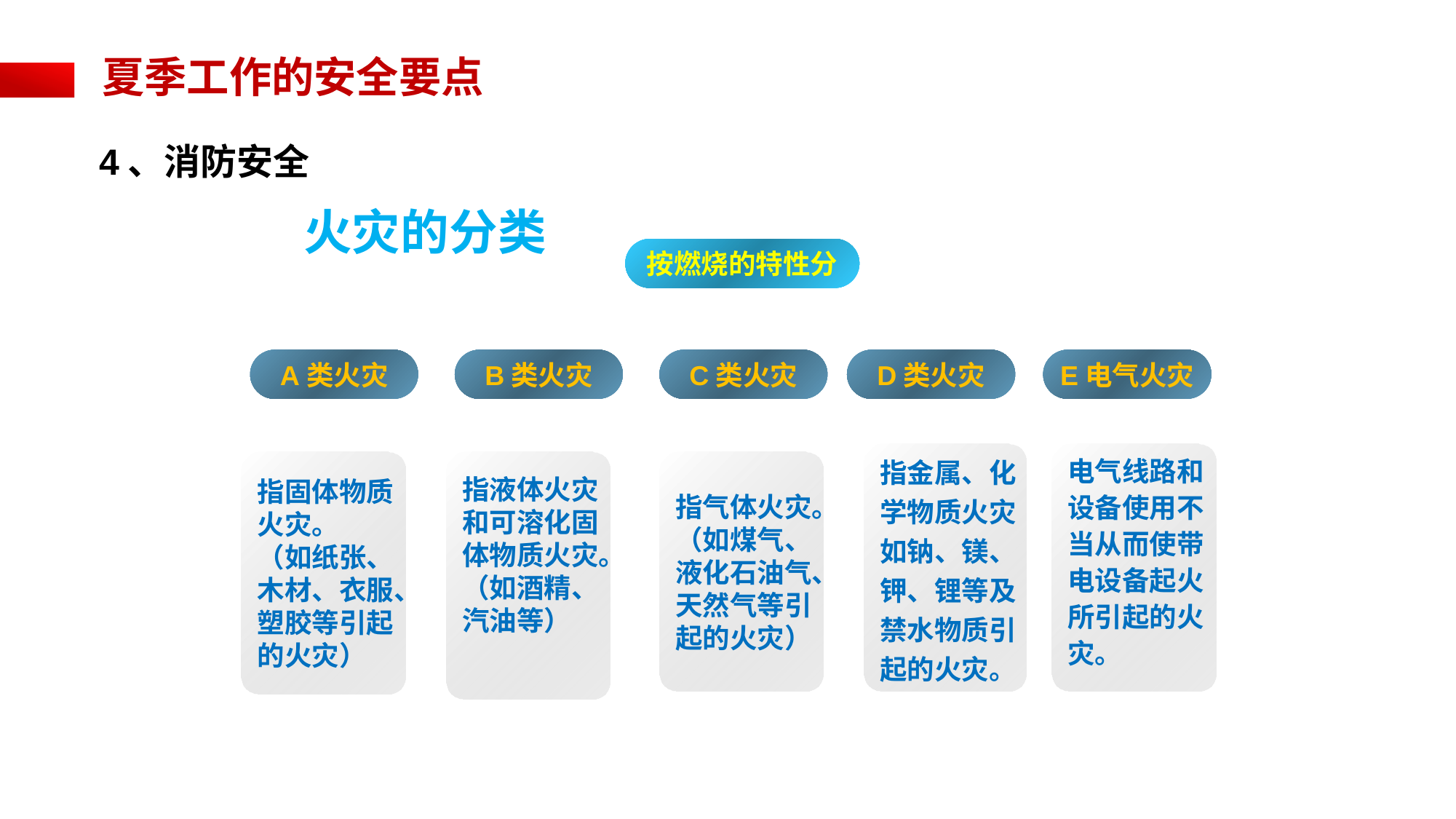

夏季工作的安全要点
4、消防安全
火灾的分类
按燃烧的特性分
A类火灾
B类火灾
C类火灾
D类火灾
E电气火灾

指金属、化
学物质火灾
如钠、镁、
钾、锂等及
禁水物质引
起的火灾。

电气线路和
设备使用不
当从而使带
电设备起火
所引起的火
灾。

指固体物质
火灾。
（如纸张、
木材、衣服、
塑胶等引起
的火灾）
指液体火灾
和可溶化固
体物质火灾。
（如酒精、
汽油等）

指气体火灾。
（如煤气、
液化石油气、
天然气等引
起的火灾）